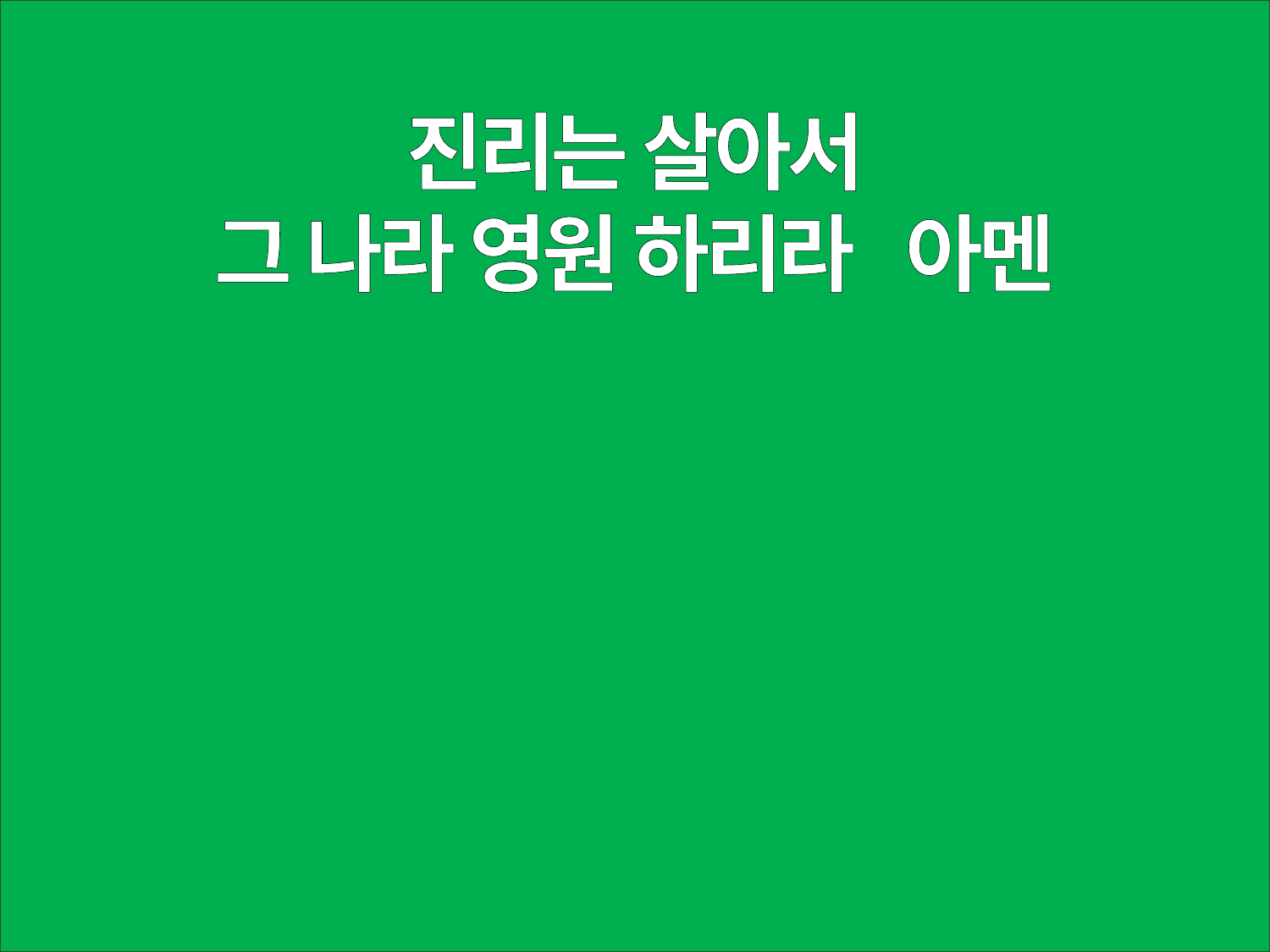

진리는 살아서
그 나라 영원 하리라   아멘